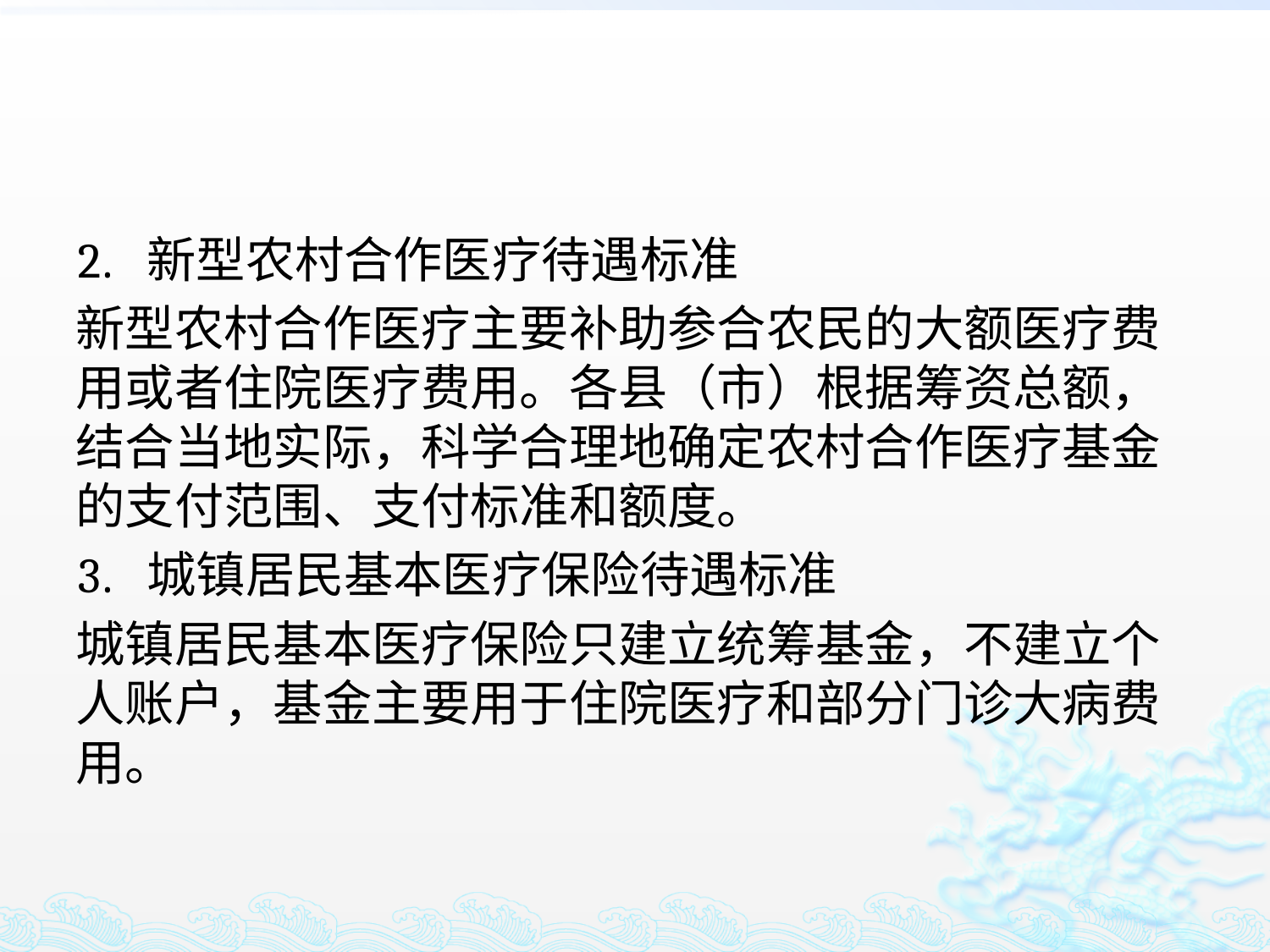

#
2.  新型农村合作医疗待遇标准
新型农村合作医疗主要补助参合农民的大额医疗费用或者住院医疗费用。各县（市）根据筹资总额，结合当地实际，科学合理地确定农村合作医疗基金的支付范围、支付标准和额度。
3.  城镇居民基本医疗保险待遇标准
城镇居民基本医疗保险只建立统筹基金，不建立个人账户，基金主要用于住院医疗和部分门诊大病费用。